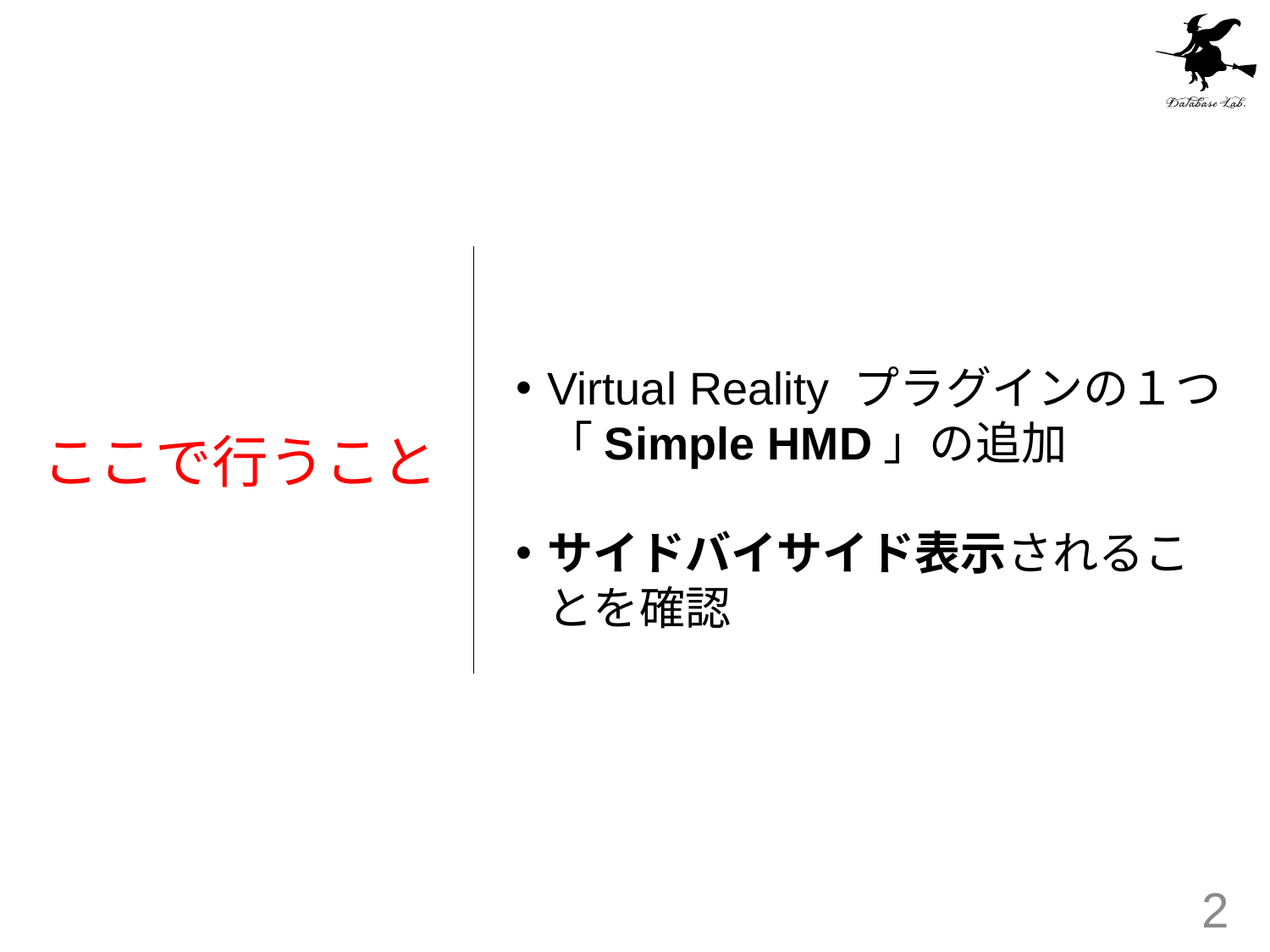

Virtual Reality プラグインの１つ「Simple HMD」の追加

サイドバイサイド表示されることを確認

# ここで行うこと
2